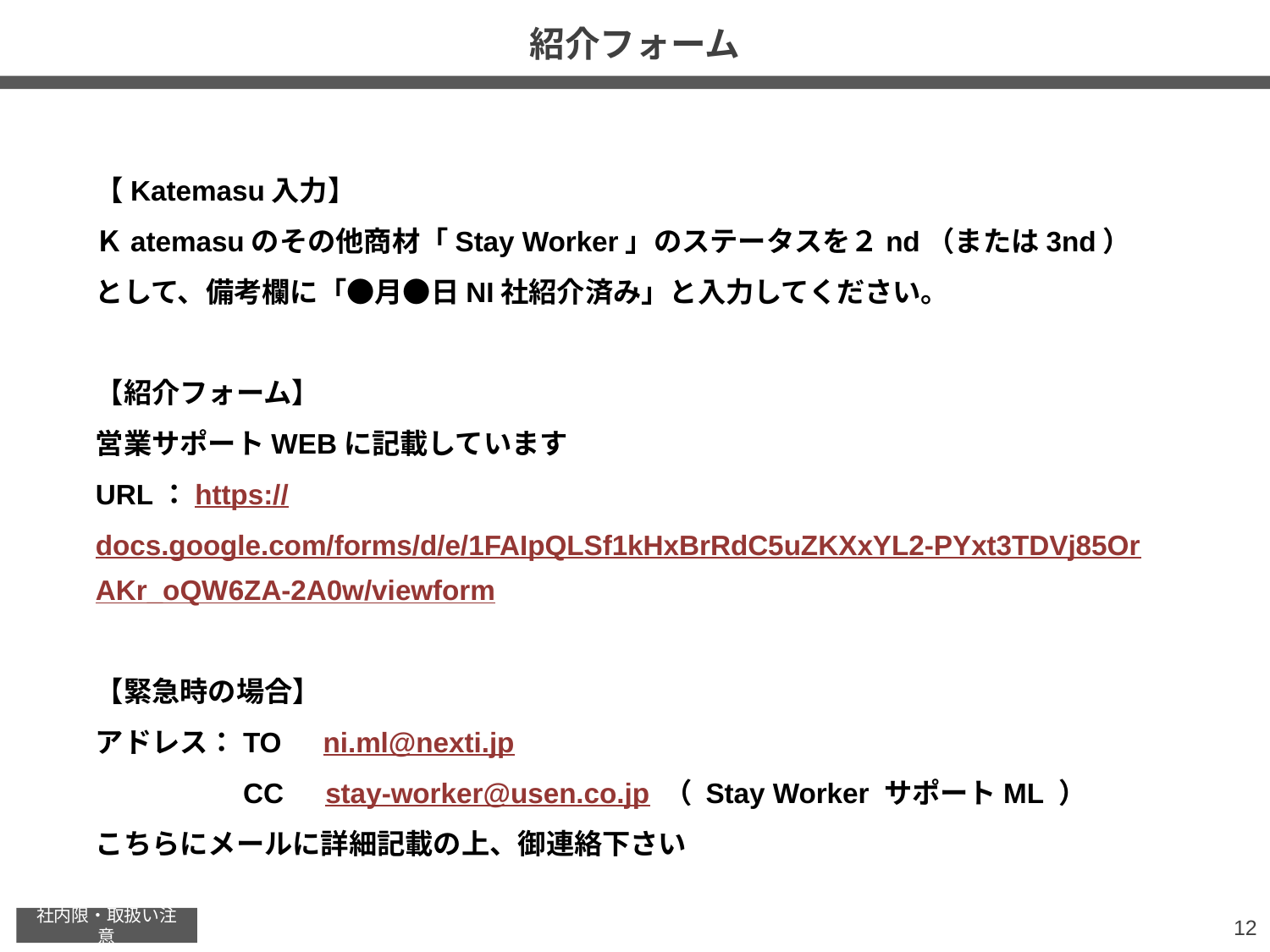

# 紹介フォーム
【Katemasu入力】
Ｋatemasuのその他商材「Stay Worker」のステータスを２nd（または3nd）として、備考欄に「●月●日NI社紹介済み」と入力してください。

【紹介フォーム】
営業サポートWEBに記載しています
URL：https://docs.google.com/forms/d/e/1FAIpQLSf1kHxBrRdC5uZKXxYL2-PYxt3TDVj85OrAKr_oQW6ZA-2A0w/viewform

【緊急時の場合】
アドレス：TO　ni.ml@nexti.jp
　　　　　CC　stay-worker@usen.co.jp （ Stay Worker サポートML ）
こちらにメールに詳細記載の上、御連絡下さい
12